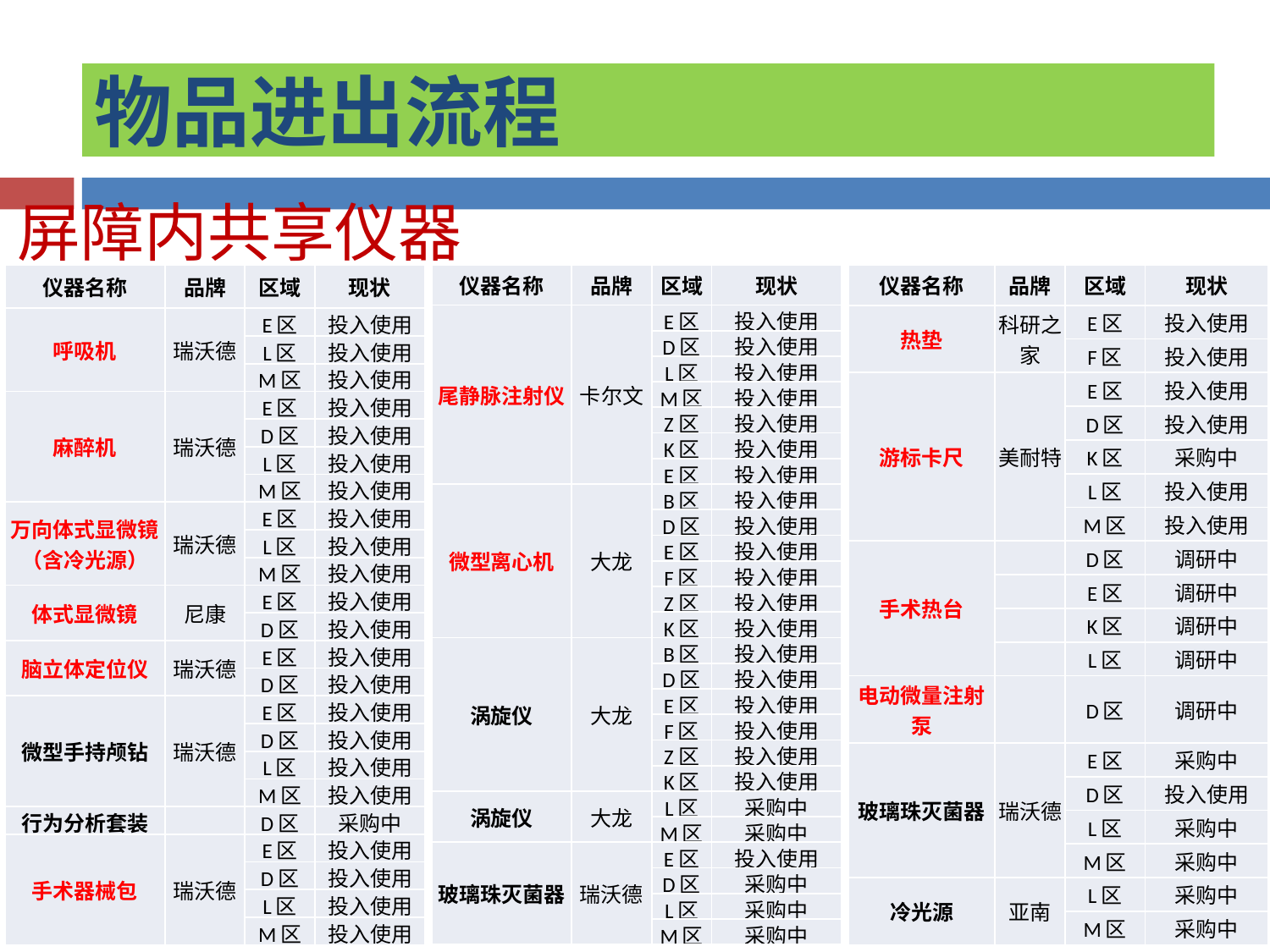

物品进出流程
屏障内共享仪器
| 仪器名称 | 品牌 | 区域 | 现状 |
| --- | --- | --- | --- |
| 尾静脉注射仪 | 卡尔文 | E区 | 投入使用 |
|  |  | D区 | 投入使用 |
|  |  | L区 | 投入使用 |
|  |  | M区 | 投入使用 |
|  |  | Z区 | 投入使用 |
|  |  | K区 | 投入使用 |
|  |  | E区 | 投入使用 |
| 微型离心机 | 大龙 | B区 | 投入使用 |
|  |  | D区 | 投入使用 |
|  |  | E区 | 投入使用 |
|  |  | F区 | 投入使用 |
|  |  | Z区 | 投入使用 |
|  |  | K区 | 投入使用 |
| 涡旋仪 | 大龙 | B区 | 投入使用 |
|  |  | D区 | 投入使用 |
|  |  | E区 | 投入使用 |
|  |  | F区 | 投入使用 |
|  |  | Z区 | 投入使用 |
|  |  | K区 | 投入使用 |
| 涡旋仪 | 大龙 | L区 | 采购中 |
|  |  | M区 | 采购中 |
| 玻璃珠灭菌器 | 瑞沃德 | E区 | 投入使用 |
|  |  | D区 | 采购中 |
|  |  | L区 | 采购中 |
|  |  | M区 | 采购中 |
| 仪器名称 | 品牌 | 区域 | 现状 |
| --- | --- | --- | --- |
| 呼吸机 | 瑞沃德 | E区 | 投入使用 |
|  |  | L区 | 投入使用 |
|  |  | M区 | 投入使用 |
| 麻醉机 | 瑞沃德 | E区 | 投入使用 |
|  |  | D区 | 投入使用 |
|  |  | L区 | 投入使用 |
|  |  | M区 | 投入使用 |
| 万向体式显微镜（含冷光源） | 瑞沃德 | E区 | 投入使用 |
|  |  | L区 | 投入使用 |
|  |  | M区 | 投入使用 |
| 体式显微镜 | 尼康 | E区 | 投入使用 |
|  |  | D区 | 投入使用 |
| 脑立体定位仪 | 瑞沃德 | E区 | 投入使用 |
|  |  | D区 | 投入使用 |
| 微型手持颅钻 | 瑞沃德 | E区 | 投入使用 |
|  |  | D区 | 投入使用 |
|  |  | L区 | 投入使用 |
|  |  | M区 | 投入使用 |
| 行为分析套装 |  | D区 | 采购中 |
| 手术器械包 | 瑞沃德 | E区 | 投入使用 |
|  |  | D区 | 投入使用 |
|  |  | L区 | 投入使用 |
|  |  | M区 | 投入使用 |
| 仪器名称 | 品牌 | 区域 | 现状 |
| --- | --- | --- | --- |
| 热垫 | 科研之家 | E区 | 投入使用 |
|  |  | F区 | 投入使用 |
| 游标卡尺 | 美耐特 | E区 | 投入使用 |
|  |  | D区 | 投入使用 |
|  |  | K区 | 采购中 |
|  |  | L区 | 投入使用 |
|  |  | M区 | 投入使用 |
| 手术热台 |  | D区 | 调研中 |
|  |  | E区 | 调研中 |
|  |  | K区 | 调研中 |
|  |  | L区 | 调研中 |
| 电动微量注射泵 |  | D区 | 调研中 |
| 玻璃珠灭菌器 | 瑞沃德 | E区 | 采购中 |
|  |  | D区 | 投入使用 |
|  |  | L区 | 采购中 |
|  |  | M区 | 采购中 |
| 冷光源 | 亚南 | L区 | 采购中 |
|  |  | M区 | 采购中 |